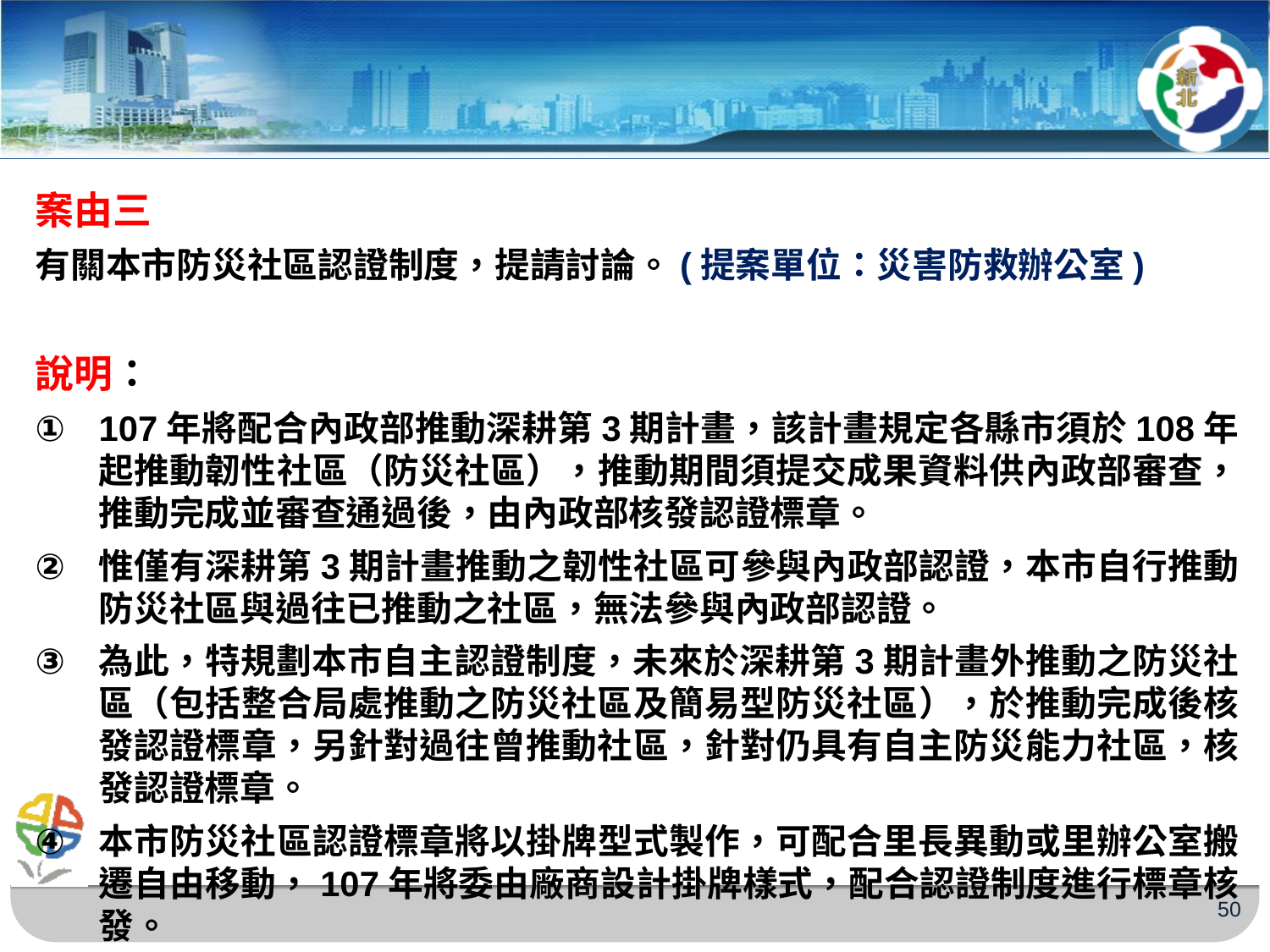

案由三
有關本市防災社區認證制度，提請討論。(提案單位：災害防救辦公室)

說明：
107年將配合內政部推動深耕第3期計畫，該計畫規定各縣市須於108年起推動韌性社區（防災社區），推動期間須提交成果資料供內政部審查，推動完成並審查通過後，由內政部核發認證標章。
惟僅有深耕第3期計畫推動之韌性社區可參與內政部認證，本市自行推動防災社區與過往已推動之社區，無法參與內政部認證。
為此，特規劃本市自主認證制度，未來於深耕第3期計畫外推動之防災社區（包括整合局處推動之防災社區及簡易型防災社區），於推動完成後核發認證標章，另針對過往曾推動社區，針對仍具有自主防災能力社區，核發認證標章。
本市防災社區認證標章將以掛牌型式製作，可配合里長異動或里辦公室搬遷自由移動，107年將委由廠商設計掛牌樣式，配合認證制度進行標章核發。
50